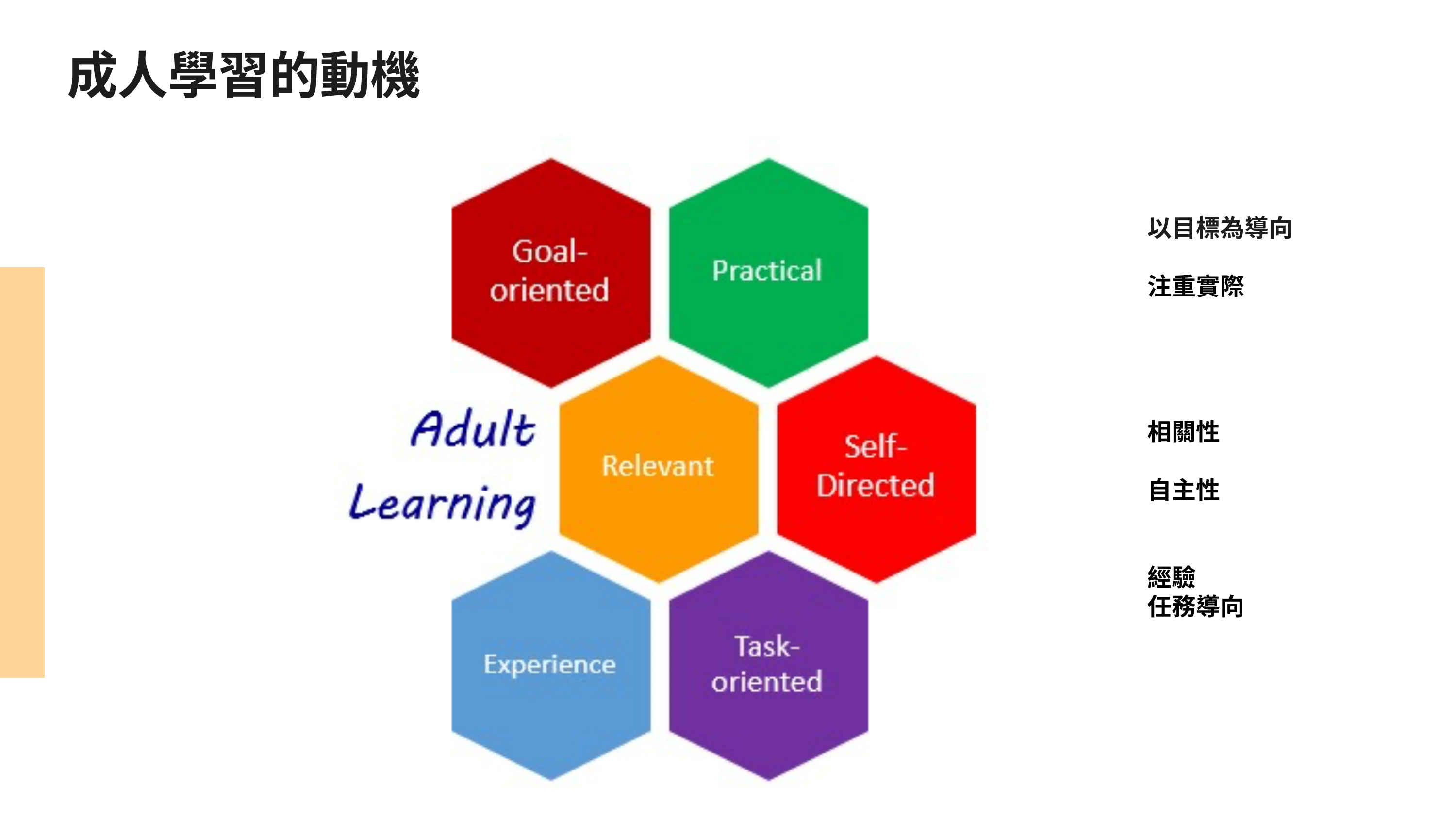

成人學習的動機

以目標為導向

注重實際

相關性

自主性

經驗
任務導向